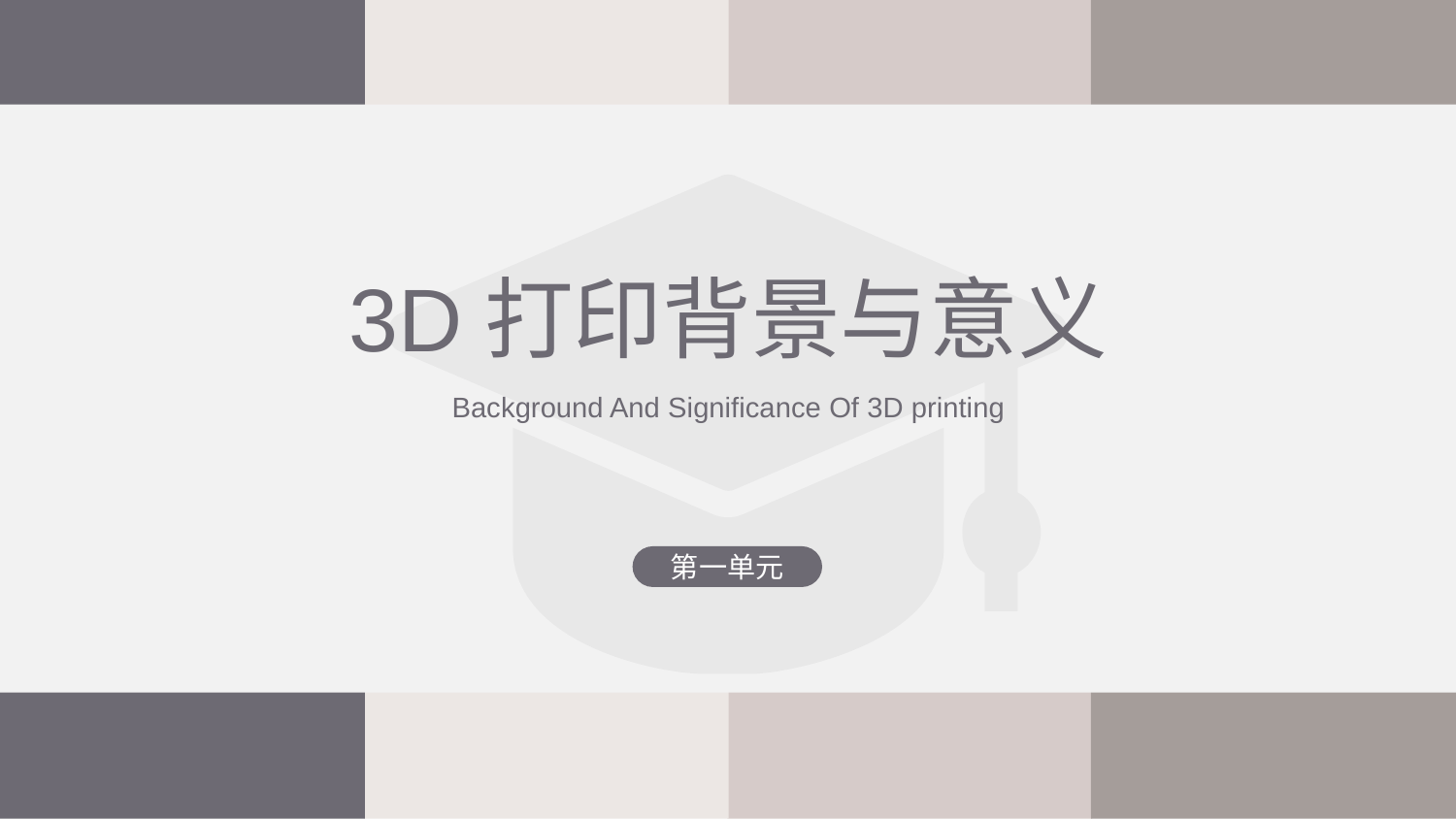

3D打印背景与意义
Background And Significance Of 3D printing
第一单元